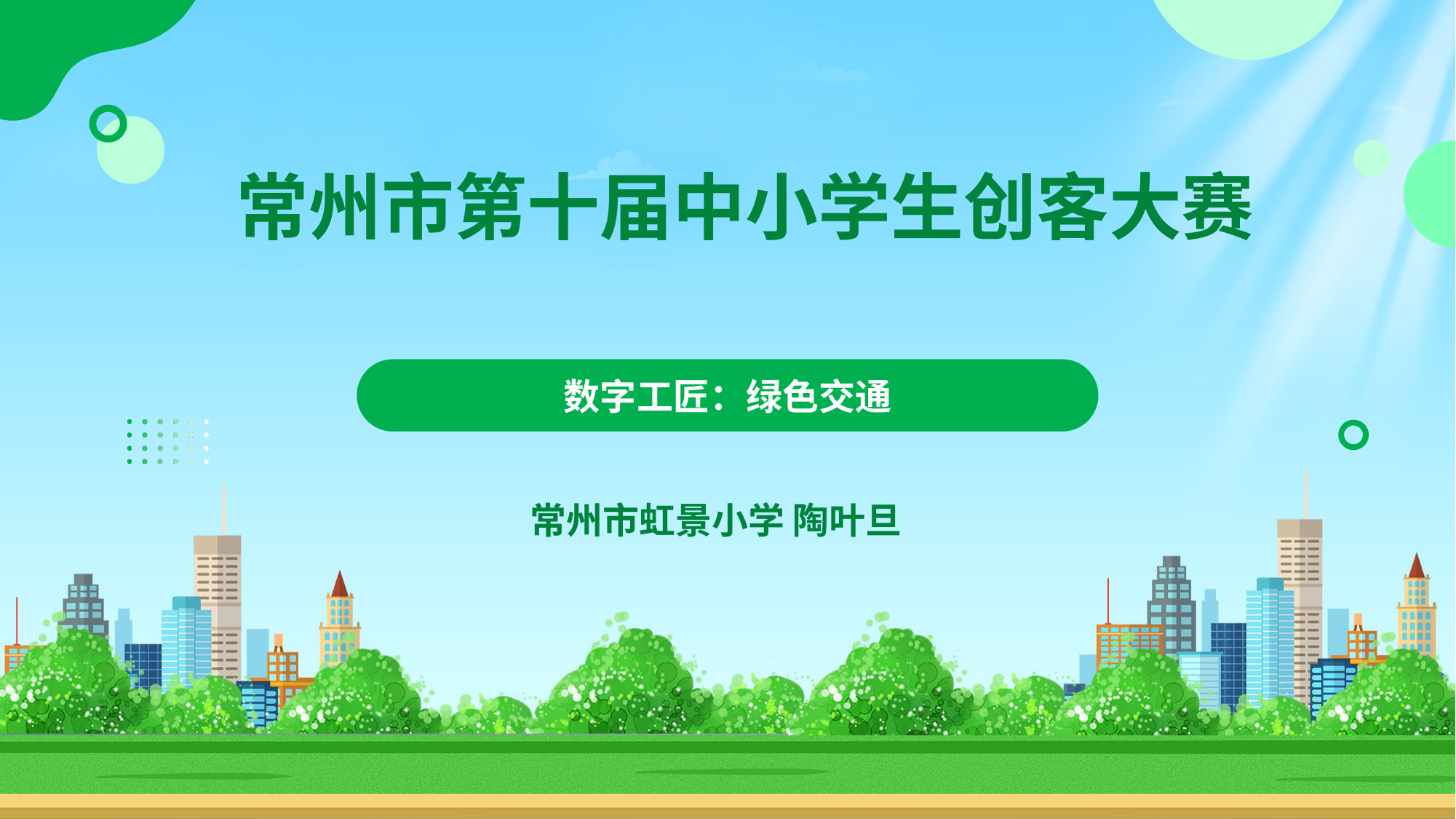

常州市第十届中小学生创客大赛
数字工匠：绿色交通

     常州市虹景小学 陶叶旦